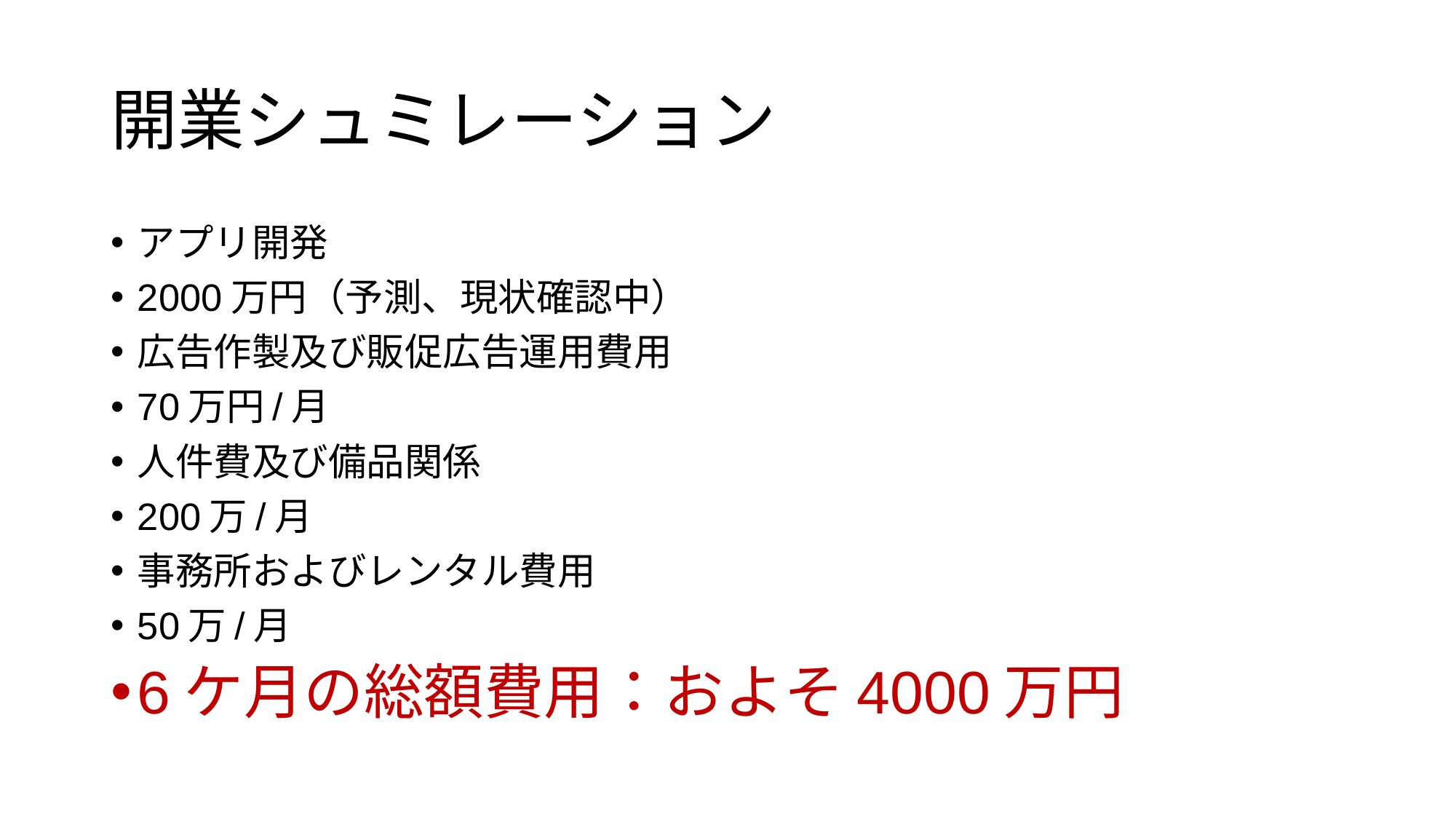

# 開業シュミレーション
アプリ開発
2000万円（予測、現状確認中）
広告作製及び販促広告運用費用
70万円/月
人件費及び備品関係
200万/月
事務所およびレンタル費用
50万/月
6ケ月の総額費用：およそ4000万円